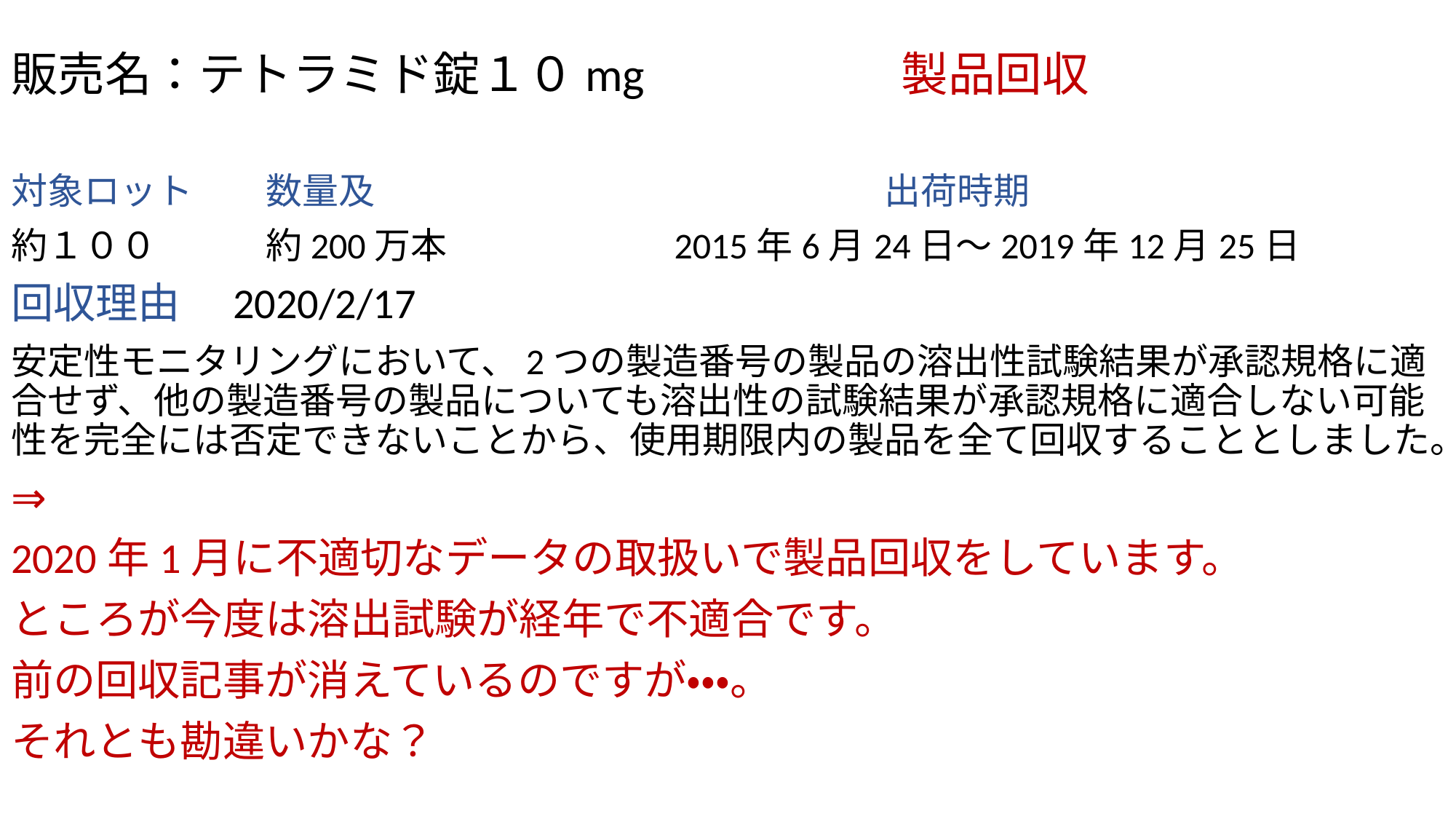

# 販売名：テトラミド錠１０mg 　　　　　製品回収
対象ロット　　数量及　　　　　　　　　　　　　　出荷時期
約１００　　　約200万本　　　　　　2015年6月24日～2019年12月25日
回収理由　2020/2/17
安定性モニタリングにおいて、2つの製造番号の製品の溶出性試験結果が承認規格に適合せず、他の製造番号の製品についても溶出性の試験結果が承認規格に適合しない可能性を完全には否定できないことから、使用期限内の製品を全て回収することとしました。
⇒
2020年1月に不適切なデータの取扱いで製品回収をしています。
ところが今度は溶出試験が経年で不適合です。
前の回収記事が消えているのですが・・・。
それとも勘違いかな？